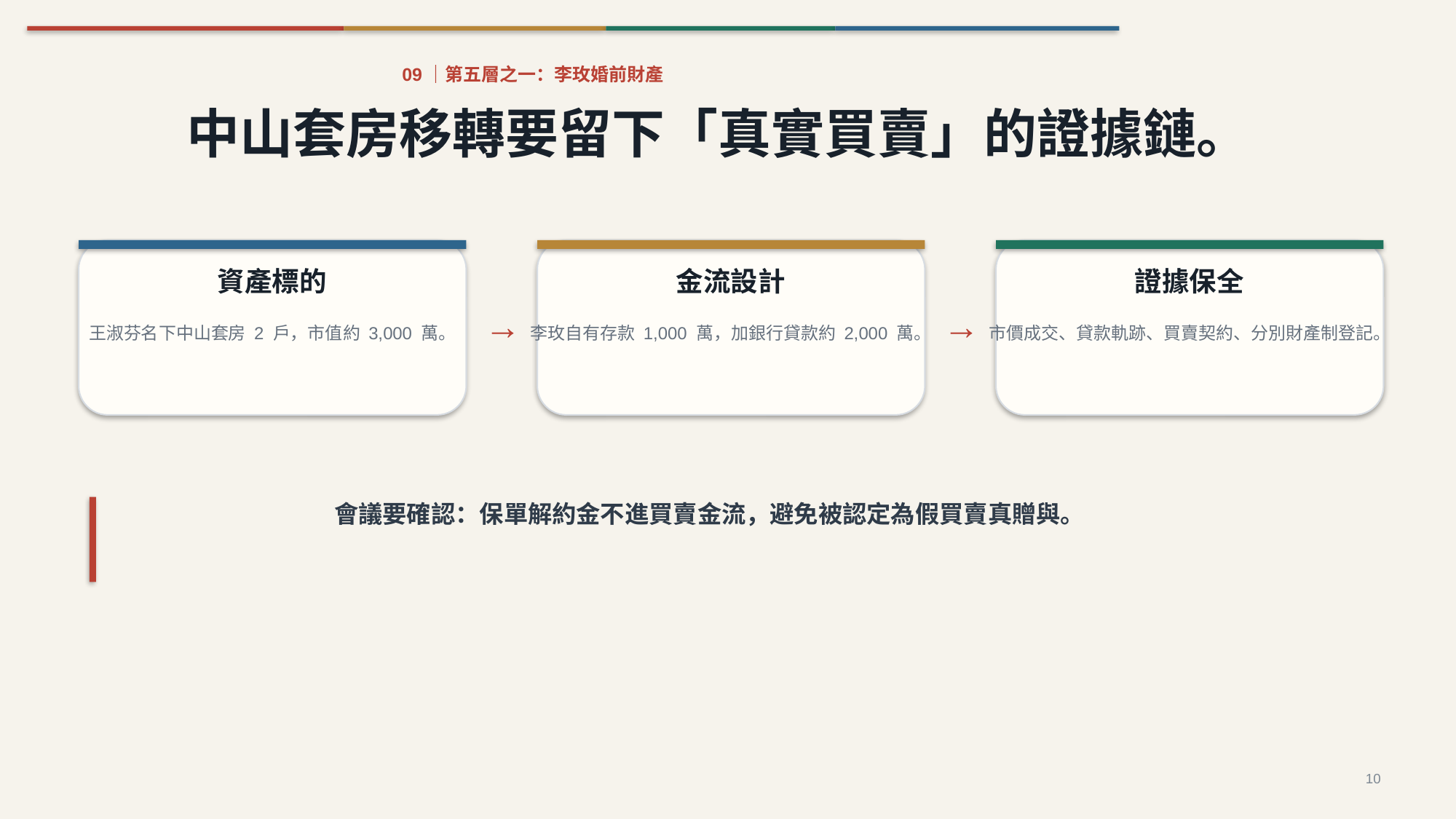

09｜第五層之一：李玫婚前財產
中山套房移轉要留下「真實買賣」的證據鏈。

資產標的
金流設計
證據保全
→
→
王淑芬名下中山套房 2 戶，市值約 3,000 萬。
李玫自有存款 1,000 萬，加銀行貸款約 2,000 萬。
市價成交、貸款軌跡、買賣契約、分別財產制登記。

會議要確認：保單解約金不進買賣金流，避免被認定為假買賣真贈與。
10